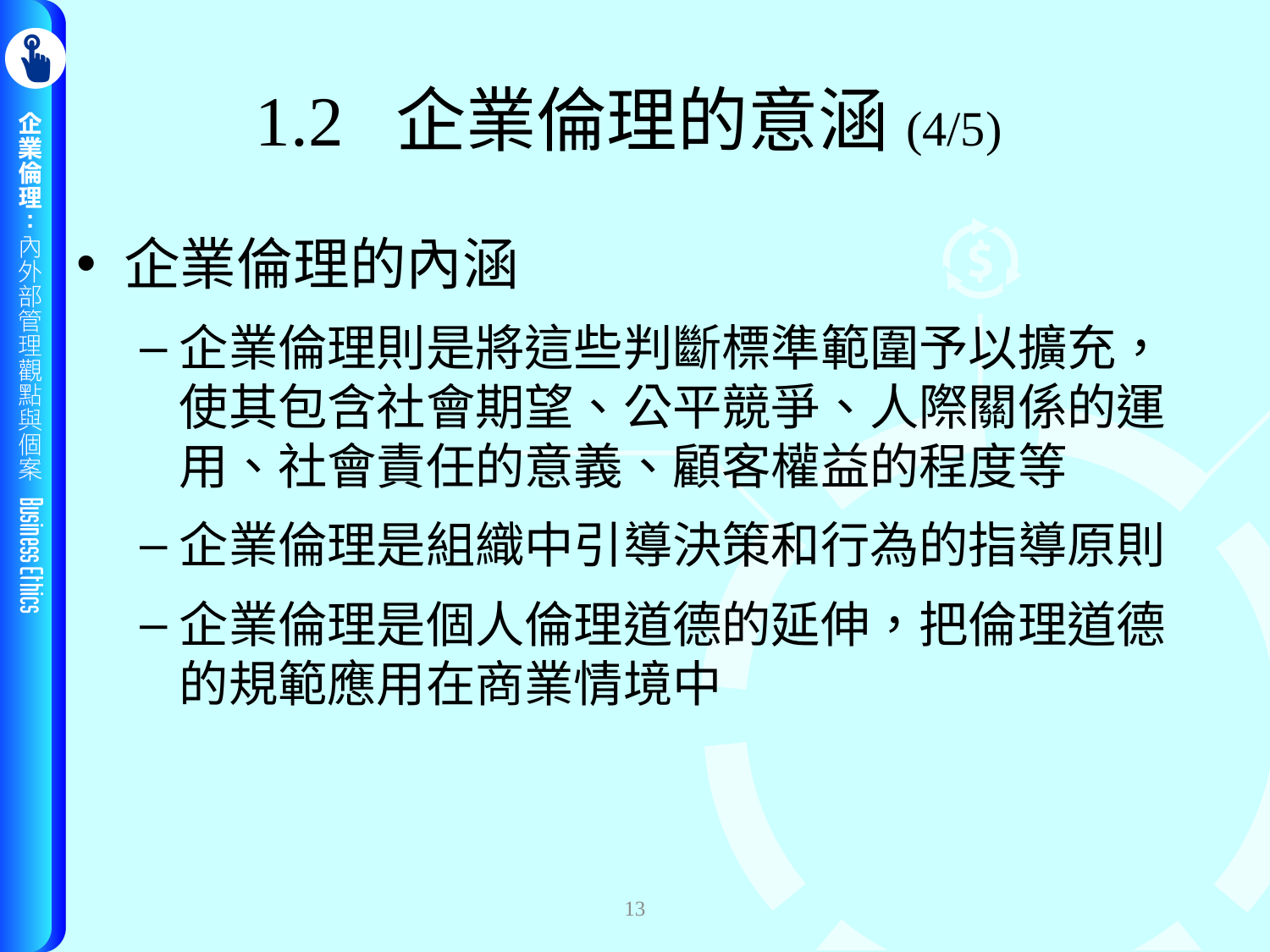

# 1.2  企業倫理的意涵(4/5)
企業倫理的內涵
企業倫理則是將這些判斷標準範圍予以擴充，使其包含社會期望、公平競爭、人際關係的運用、社會責任的意義、顧客權益的程度等
企業倫理是組織中引導決策和行為的指導原則
企業倫理是個人倫理道德的延伸，把倫理道德的規範應用在商業情境中
13